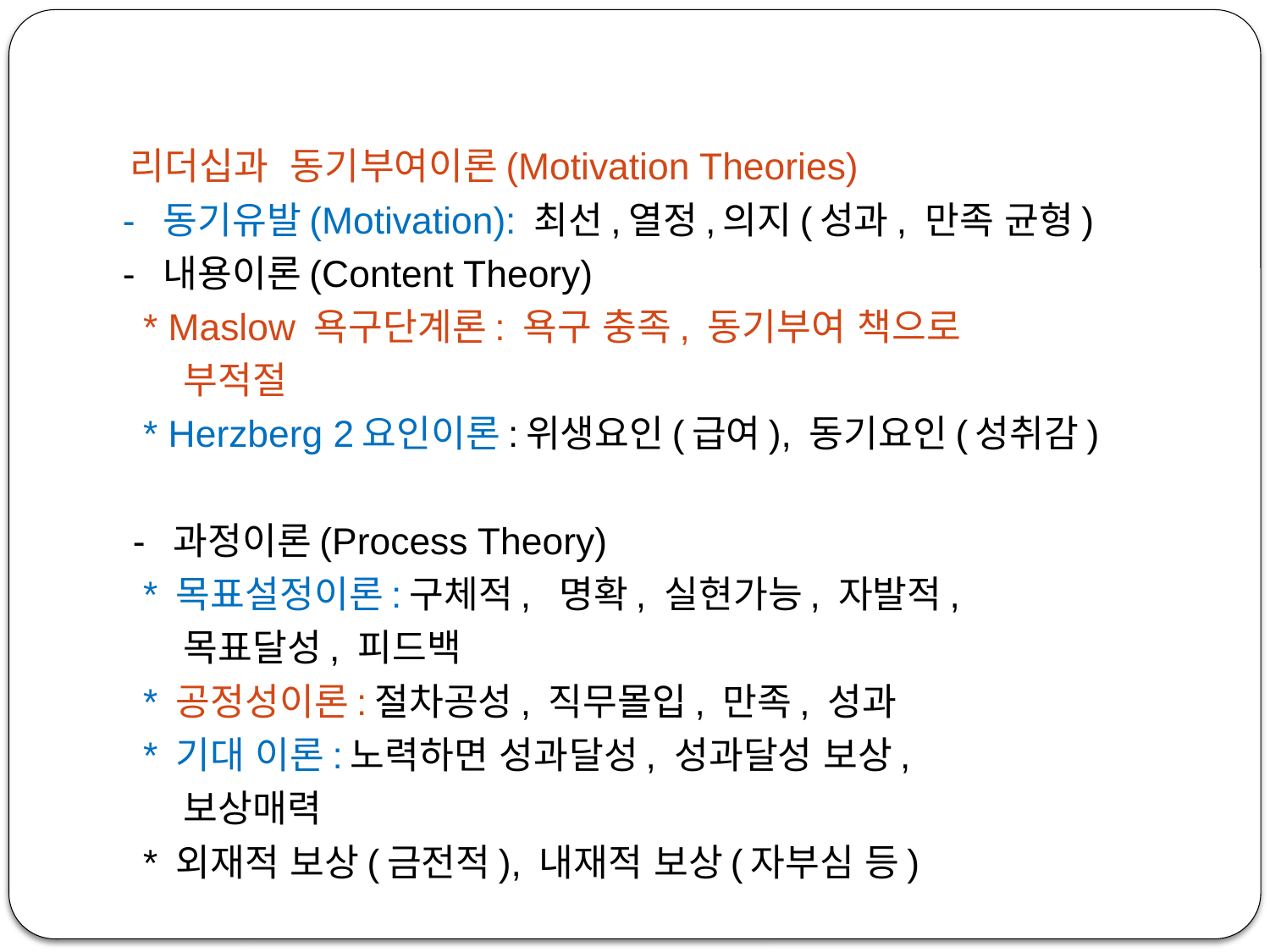

리더십과  동기부여이론(Motivation Theories)
  -  동기유발(Motivation): 최선,열정,의지(성과, 만족 균형)
  -  내용이론(Content Theory)
    * Maslow 욕구단계론: 욕구 충족, 동기부여 책으로
       부적절
    * Herzberg 2요인이론:위생요인(급여), 동기요인(성취감)

   -  과정이론(Process Theory)
    * 목표설정이론:구체적,  명확, 실현가능, 자발적,
       목표달성, 피드백
    * 공정성이론:절차공성, 직무몰입, 만족, 성과
    * 기대 이론:노력하면 성과달성, 성과달성 보상,
       보상매력
    * 외재적 보상(금전적), 내재적 보상(자부심 등)